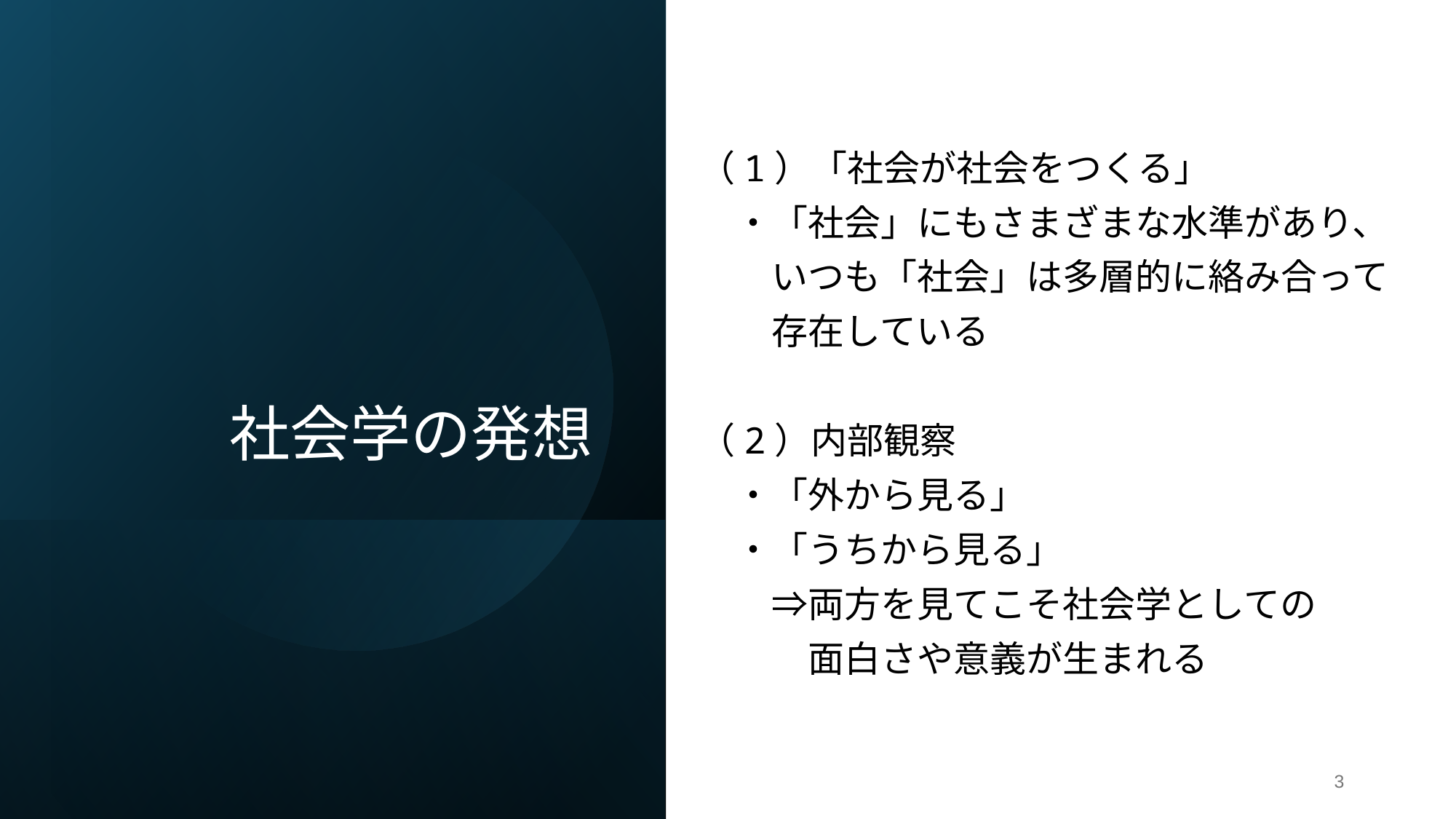

# 社会学の発想

（1）「社会が社会をつくる」
　・「社会」にもさまざまな水準があり、
　　いつも「社会」は多層的に絡み合って
　　存在している

（2）内部観察
　・「外から見る」
　・「うちから見る」
　　⇒両方を見てこそ社会学としての
　　　面白さや意義が生まれる

3